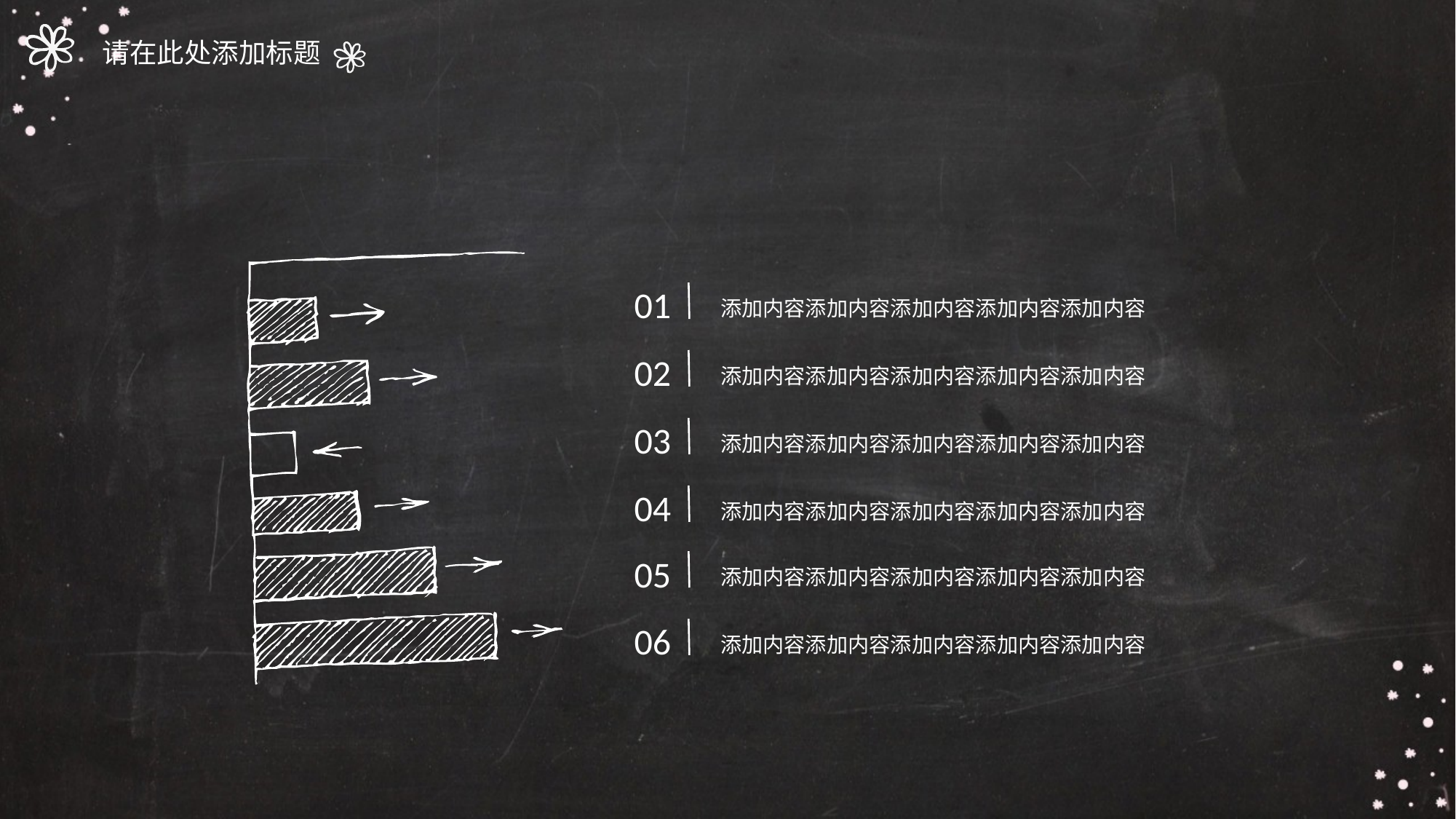

请在此处添加标题

01
添加内容添加内容添加内容添加内容添加内容
02
添加内容添加内容添加内容添加内容添加内容
03
添加内容添加内容添加内容添加内容添加内容
04
添加内容添加内容添加内容添加内容添加内容
05
添加内容添加内容添加内容添加内容添加内容
06
添加内容添加内容添加内容添加内容添加内容